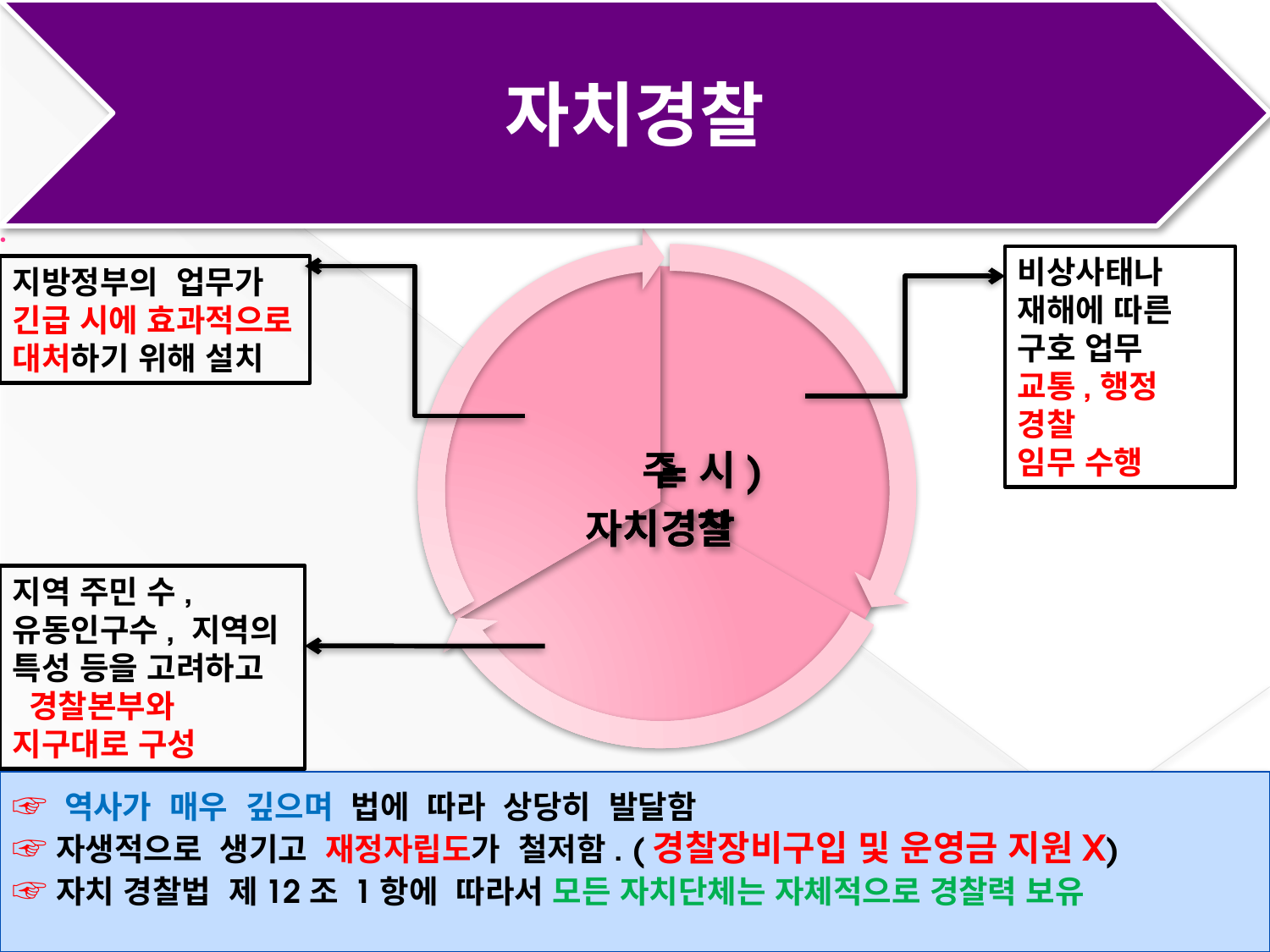

자치경찰
#

도
자치경찰

기초(=시)
자치경찰
주
자치경찰
비상사태나
재해에 따른
구호 업무
교통,행정 경찰
임무 수행
지방정부의  업무가 긴급 시에 효과적으로 대처하기 위해 설치
지역 주민 수, 유동인구수, 지역의 특성 등을 고려하고
 경찰본부와 지구대로 구성

☞ 역사가  매우  깊으며  법에  따라  상당히  발달함
☞자생적으로  생기고  재정자립도가  철저함. (경찰장비구입 및 운영금 지원X)
☞자치 경찰법  제12조 1항에  따라서 모든 자치단체는 자체적으로 경찰력 보유